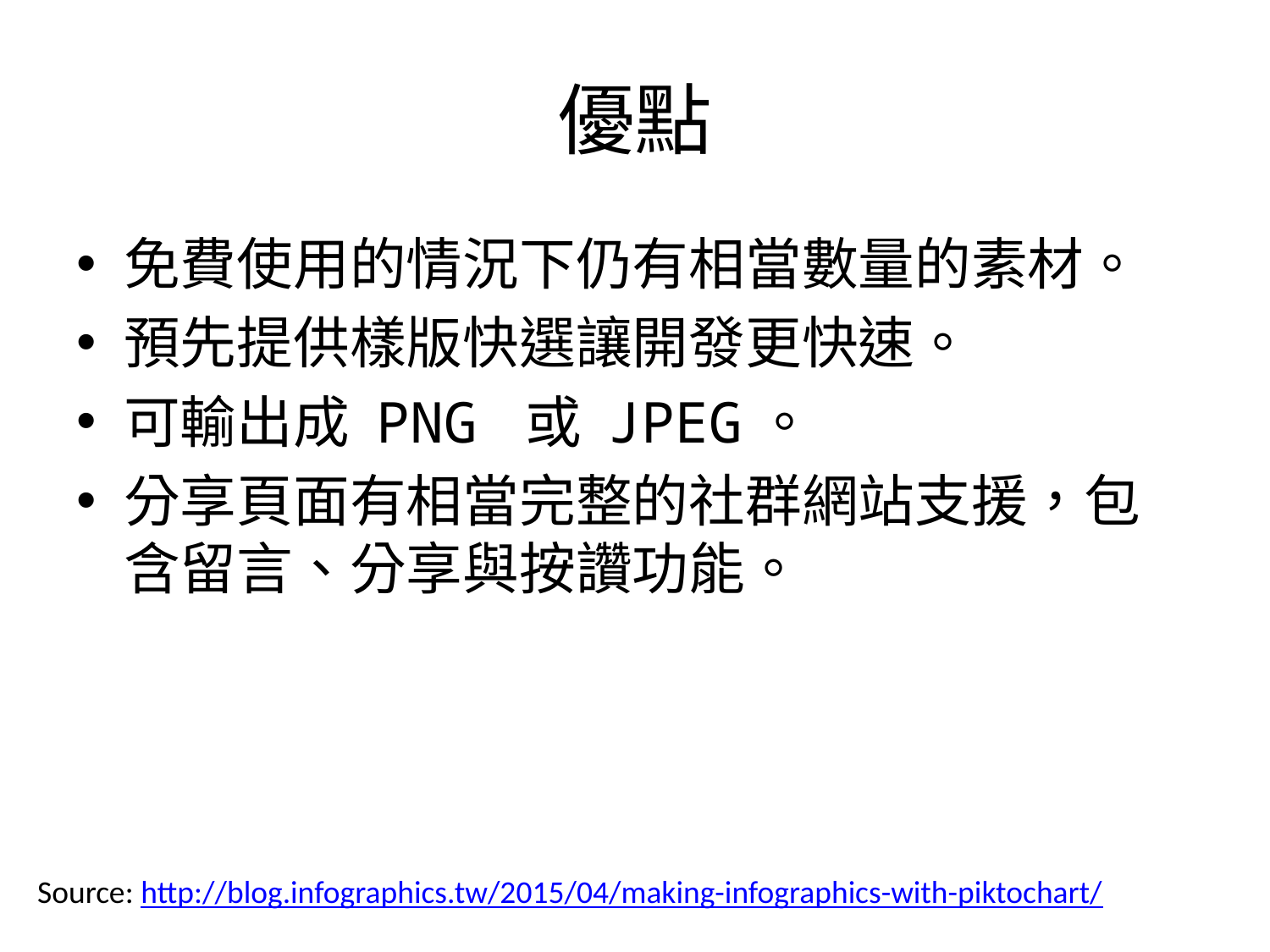

# 優點
免費使用的情況下仍有相當數量的素材。
預先提供樣版快選讓開發更快速。
可輸出成 PNG 或 JPEG。
分享頁面有相當完整的社群網站支援，包含留言、分享與按讚功能。
Source: http://blog.infographics.tw/2015/04/making-infographics-with-piktochart/